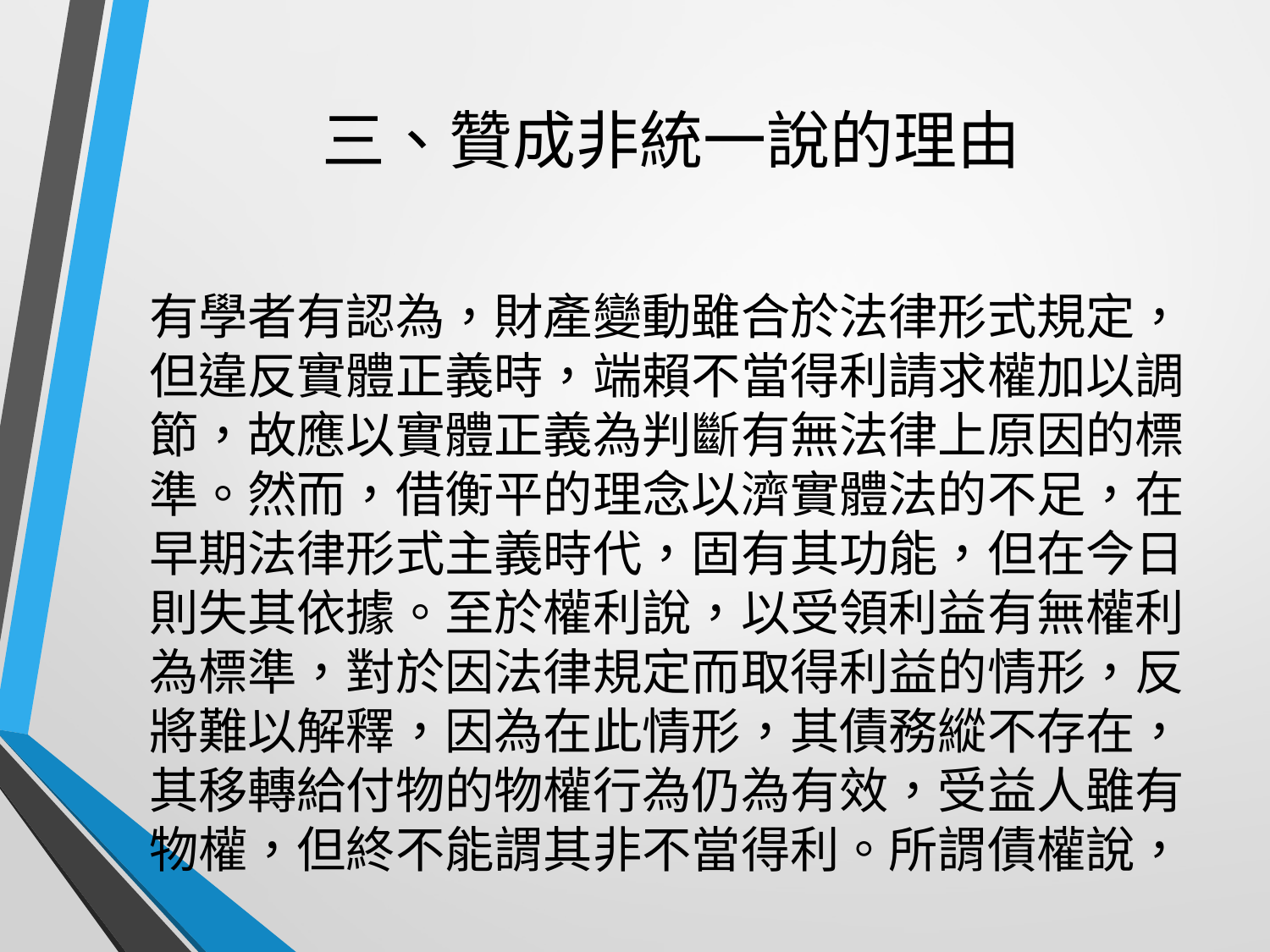

# 三、贊成非統一說的理由
有學者有認為，財產變動雖合於法律形式規定，但違反實體正義時，端賴不當得利請求權加以調節，故應以實體正義為判斷有無法律上原因的標準。然而，借衡平的理念以濟實體法的不足，在早期法律形式主義時代，固有其功能，但在今日則失其依據。至於權利說，以受領利益有無權利為標準，對於因法律規定而取得利益的情形，反將難以解釋，因為在此情形，其債務縱不存在，其移轉給付物的物權行為仍為有效，受益人雖有物權，但終不能謂其非不當得利。所謂債權說，